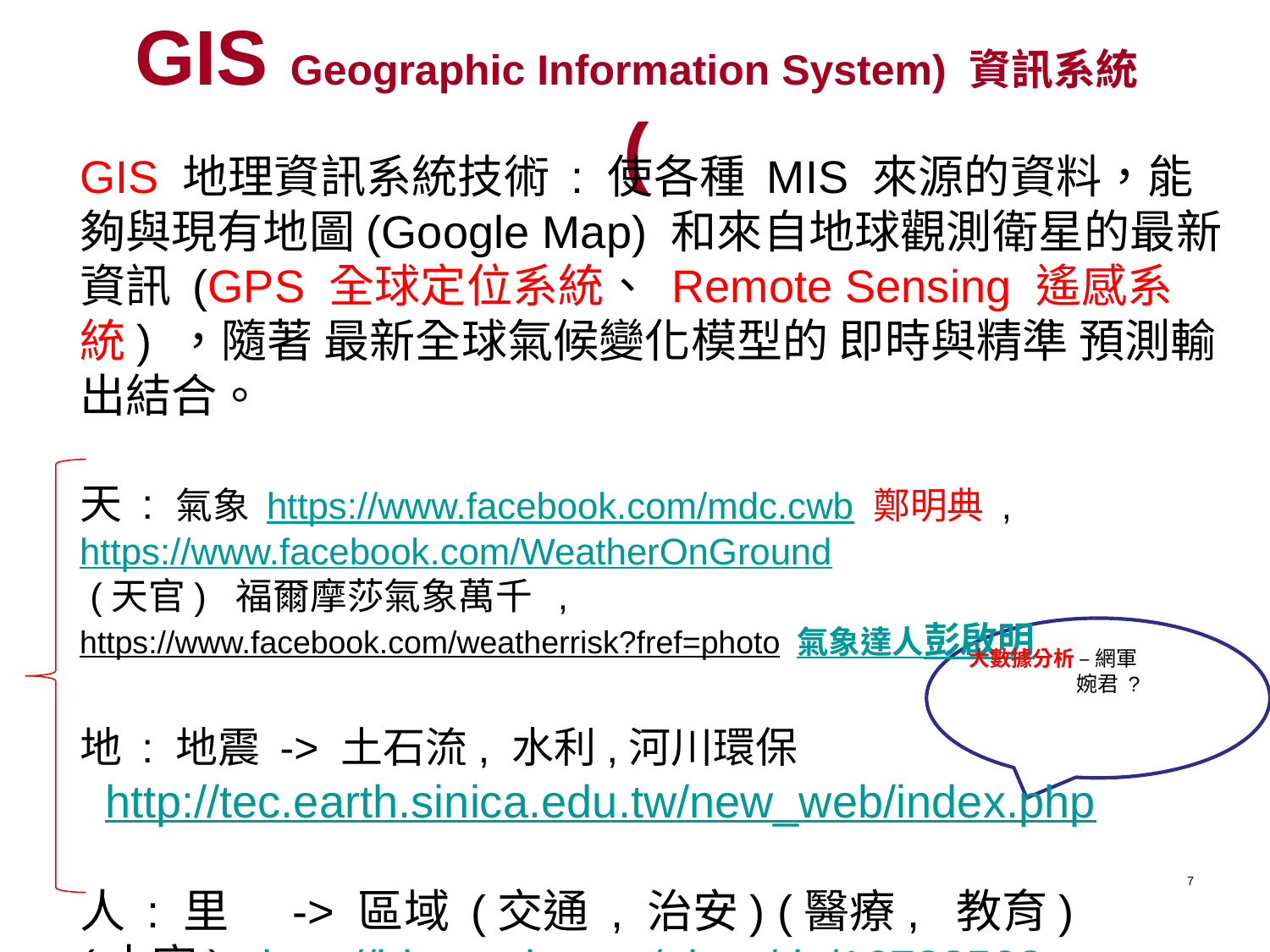

# GIS Geographic Information System) 資訊系統 (
GIS 地理資訊系統技術 : 使各種 MIS 來源的資料，能夠與現有地圖(Google Map) 和來自地球觀測衛星的最新資訊 (GPS 全球定位系統、 Remote Sensing 遙感系統) ，隨著 最新全球氣候變化模型的 即時與精準 預測輸出結合。

天 : 氣象 https://www.facebook.com/mdc.cwb 鄭明典 , https://www.facebook.com/WeatherOnGround
 (天官)  福爾摩莎氣象萬千  ,https://www.facebook.com/weatherrisk?fref=photo 氣象達人彭啟明

地 : 地震 -> 土石流, 水利,河川環保
  http://tec.earth.sinica.edu.tw/new_web/index.php

人 : 里     -> 區域 (交通 , 治安) (醫療,  教育)
(水官)   http://blog.xuite.net/uhoo/dc/16723503

大數據分析 – 網軍
                      婉君 ?
7